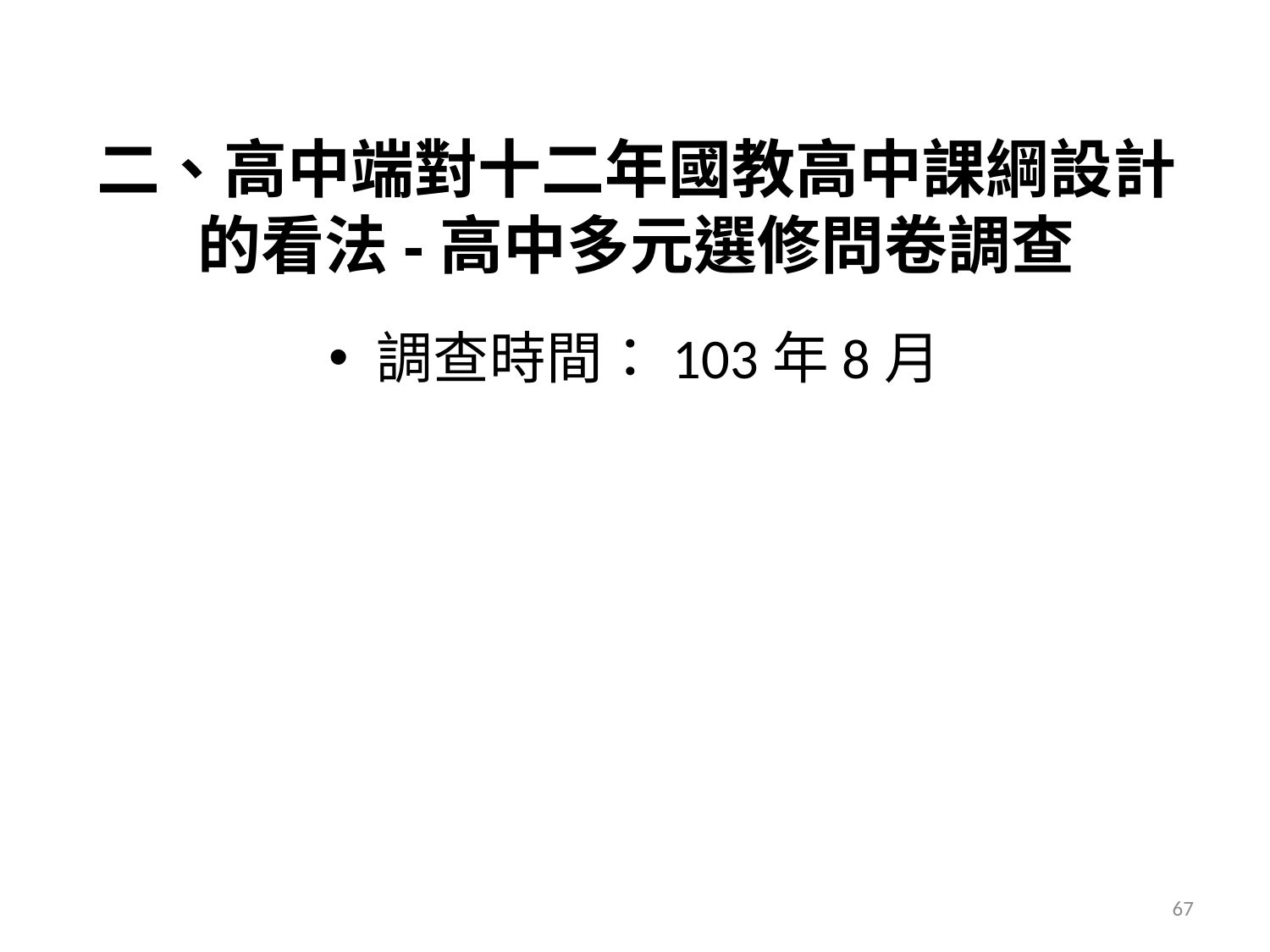

# 二、高中端對十二年國教高中課綱設計的看法-高中多元選修問卷調查
調查時間：103年8月
67